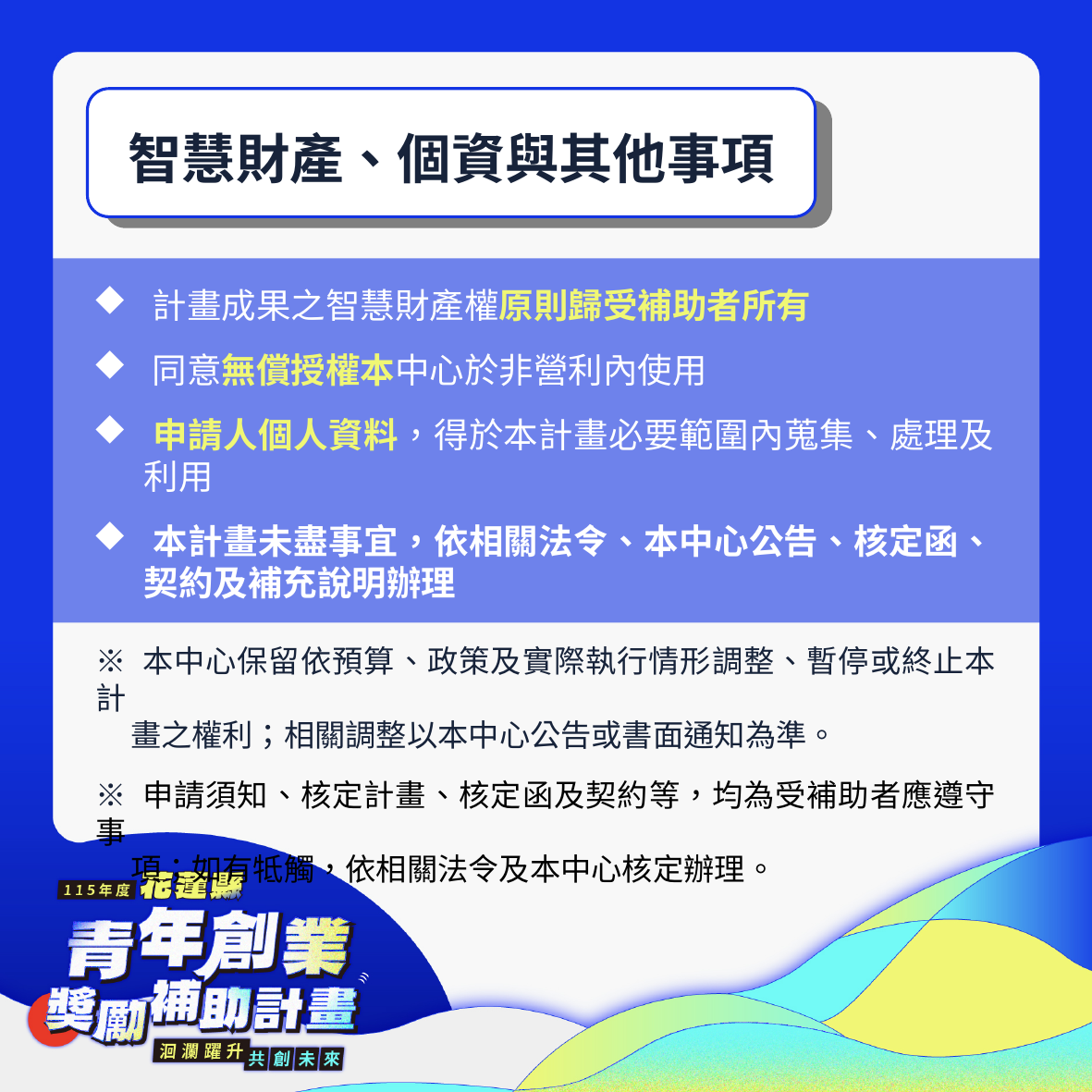

智慧財產、個資與其他事項

 計畫成果之智慧財產權原則歸受補助者所有
 同意無償授權本中心於非營利內使用
 申請人個人資料，得於本計畫必要範圍內蒐集、處理及
 利用
 本計畫未盡事宜，依相關法令、本中心公告、核定函、
 契約及補充說明辦理
※ 本中心保留依預算、政策及實際執行情形調整、暫停或終止本計
     畫之權利；相關調整以本中心公告或書面通知為準。
※ 申請須知、核定計畫、核定函及契約等，均為受補助者應遵守事
     項；如有牴觸，依相關法令及本中心核定辦理。